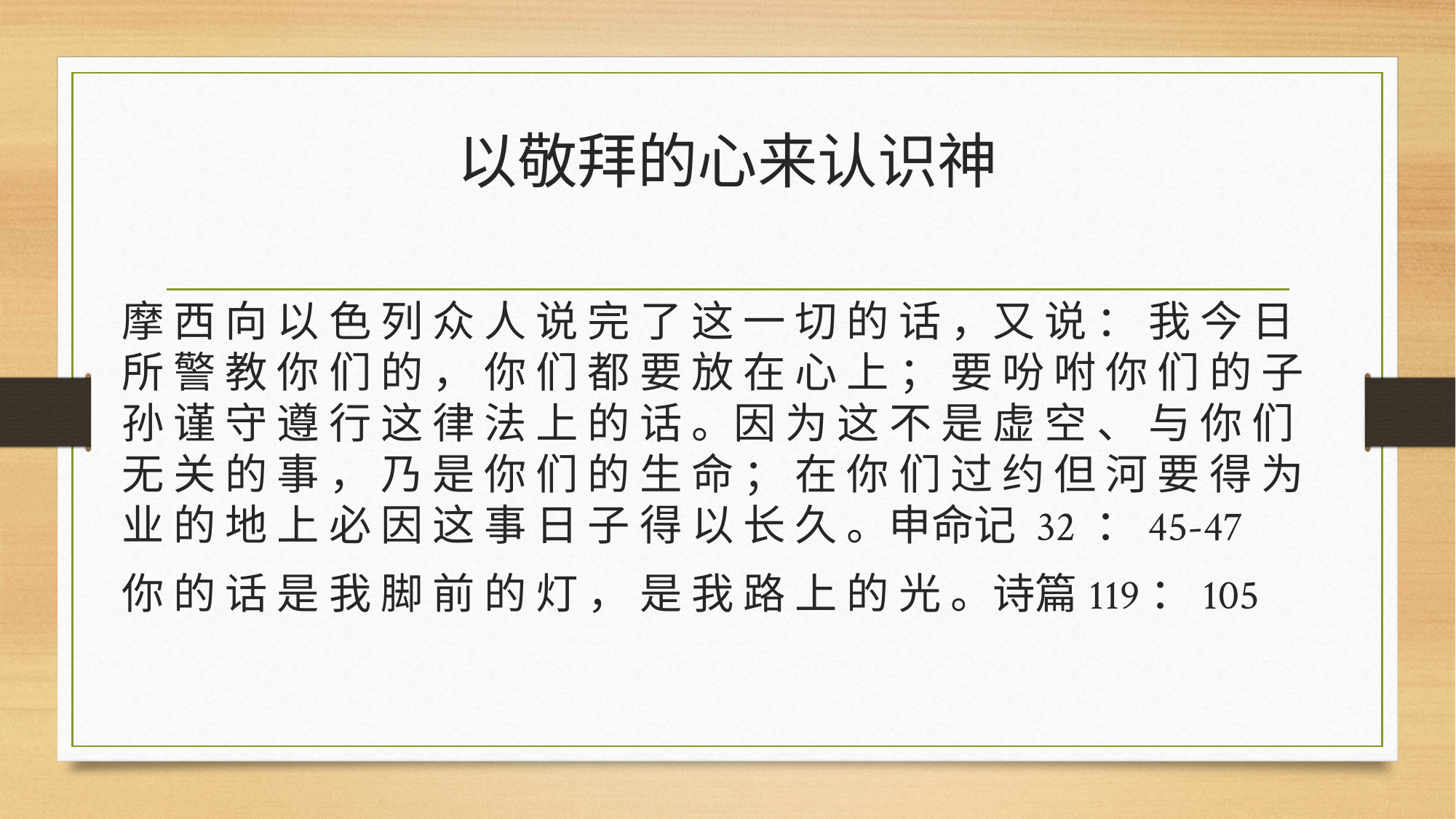

# 以敬拜的心来认识神
摩 西 向 以 色 列 众 人 说 完 了 这 一 切 的 话 ，又 说 ： 我 今 日 所 警 教 你 们 的 ， 你 们 都 要 放 在 心 上 ； 要 吩 咐 你 们 的 子 孙 谨 守 遵 行 这 律 法 上 的 话 。因 为 这 不 是 虚 空 、 与 你 们 无 关 的 事 ， 乃 是 你 们 的 生 命 ； 在 你 们 过 约 但 河 要 得 为 业 的 地 上 必 因 这 事 日 子 得 以 长 久 。申命记 32 ：45-47
你 的 话 是 我 脚 前 的 灯 ， 是 我 路 上 的 光 。诗篇119：105